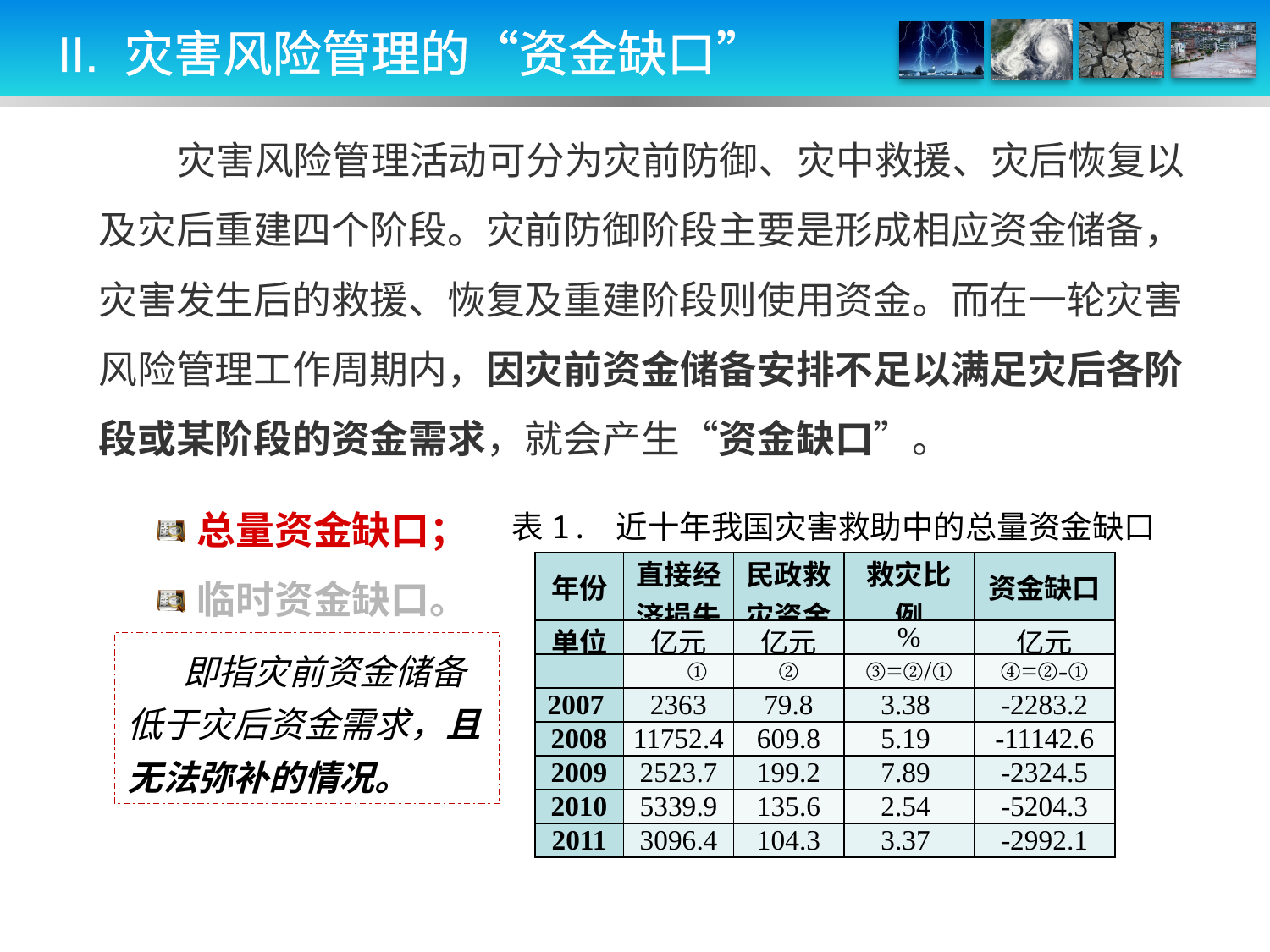

II. 灾害风险管理的“资金缺口”
        灾害风险管理活动可分为灾前防御、灾中救援、灾后恢复以及灾后重建四个阶段。灾前防御阶段主要是形成相应资金储备，灾害发生后的救援、恢复及重建阶段则使用资金。而在一轮灾害风险管理工作周期内，因灾前资金储备安排不足以满足灾后各阶段或某阶段的资金需求，就会产生“资金缺口”。
总量资金缺口；
临时资金缺口。
表1. 近十年我国灾害救助中的总量资金缺口
| 年份 | 直接经济损失 | 民政救灾资金 | 救灾比例 | 资金缺口 |
| --- | --- | --- | --- | --- |
| 单位 | 亿元 | 亿元 | % | 亿元 |
|  | ① | ② | ③=②/① | ④=②-① |
| 2007 | 2363 | 79.8 | 3.38 | -2283.2 |
| 2008 | 11752.4 | 609.8 | 5.19 | -11142.6 |
| 2009 | 2523.7 | 199.2 | 7.89 | -2324.5 |
| 2010 | 5339.9 | 135.6 | 2.54 | -5204.3 |
| 2011 | 3096.4 | 104.3 | 3.37 | -2992.1 |
      即指灾前资金储备低于灾后资金需求，且无法弥补的情况。